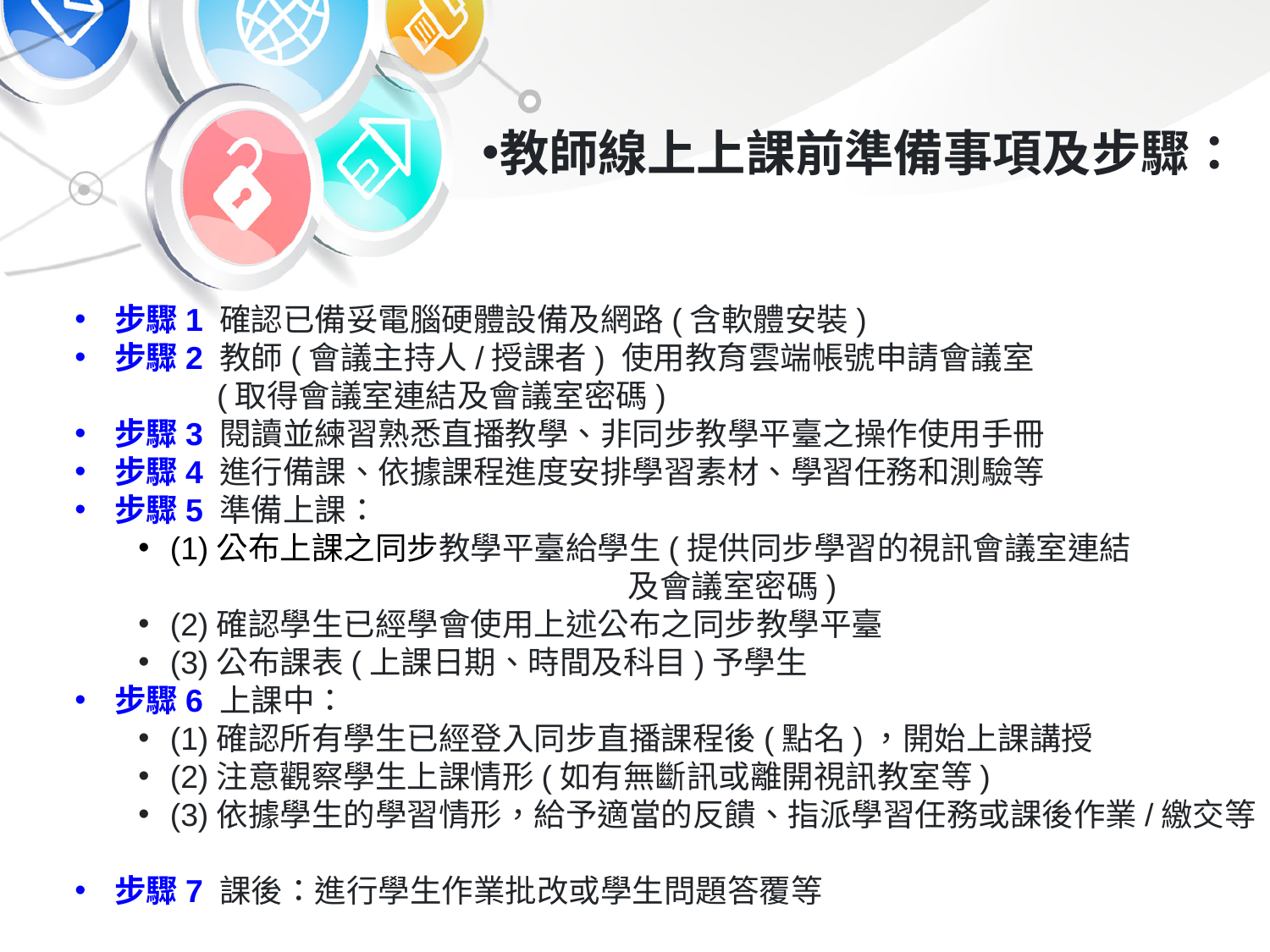

教師線上上課前準備事項及步驟：
步驟1 確認已備妥電腦硬體設備及網路(含軟體安裝)
步驟2 教師(會議主持人/授課者) 使用教育雲端帳號申請會議室
                (取得會議室連結及會議室密碼)
步驟3 閱讀並練習熟悉直播教學、非同步教學平臺之操作使用手冊
步驟4 進行備課、依據課程進度安排學習素材、學習任務和測驗等
步驟5 準備上課：
(1)公布上課之同步教學平臺給學生(提供同步學習的視訊會議室連結
                                                                   及會議室密碼)
(2)確認學生已經學會使用上述公布之同步教學平臺
(3)公布課表(上課日期、時間及科目)予學生
步驟6 上課中：
(1)確認所有學生已經登入同步直播課程後(點名)，開始上課講授
(2)注意觀察學生上課情形(如有無斷訊或離開視訊教室等)
(3)依據學生的學習情形，給予適當的反饋、指派學習任務或課後作業/繳交等
步驟7 課後：進行學生作業批改或學生問題答覆等